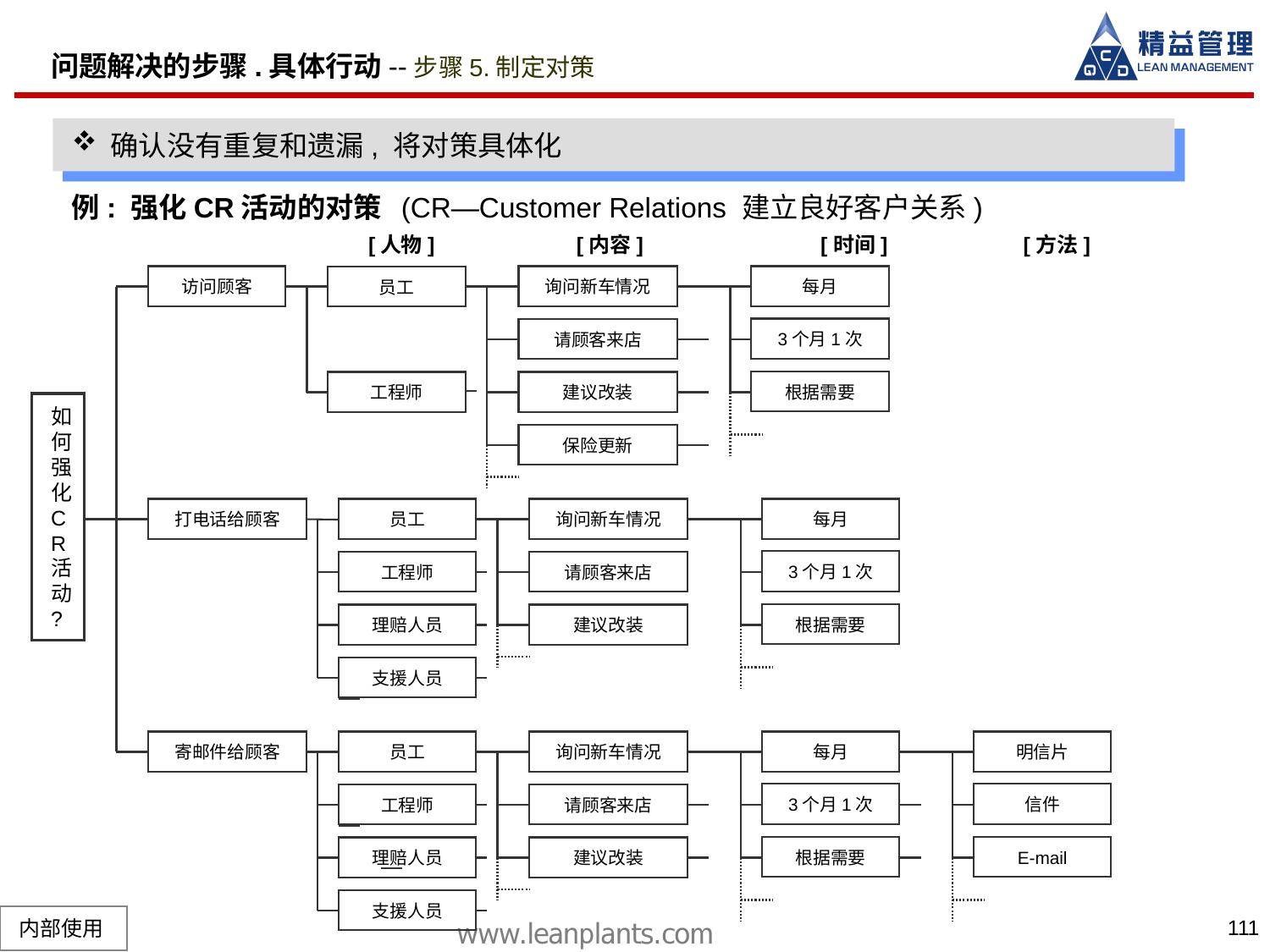

问题解决的步骤.具体行动--步骤5.制定对策
 确认没有重复和遗漏, 将对策具体化
例: 强化CR活动的对策  (CR—Customer Relations 建立良好客户关系)
[人物]                        [内容]                              [时间]                       [方法]
访问顾客
询问新车情况
每月
员工
3个月1次
请顾客来店
根据需要
工程师
建议改装
如何强化CR活动?
保险更新
打电话给顾客
员工
询问新车情况
每月
3个月1次
工程师
请顾客来店
根据需要
理赔人员
建议改装
支援人员
寄邮件给顾客
员工
询问新车情况
每月
明信片
3个月1次
信件
工程师
请顾客来店
根据需要
E-mail
理赔人员
建议改装
支援人员
内部使用